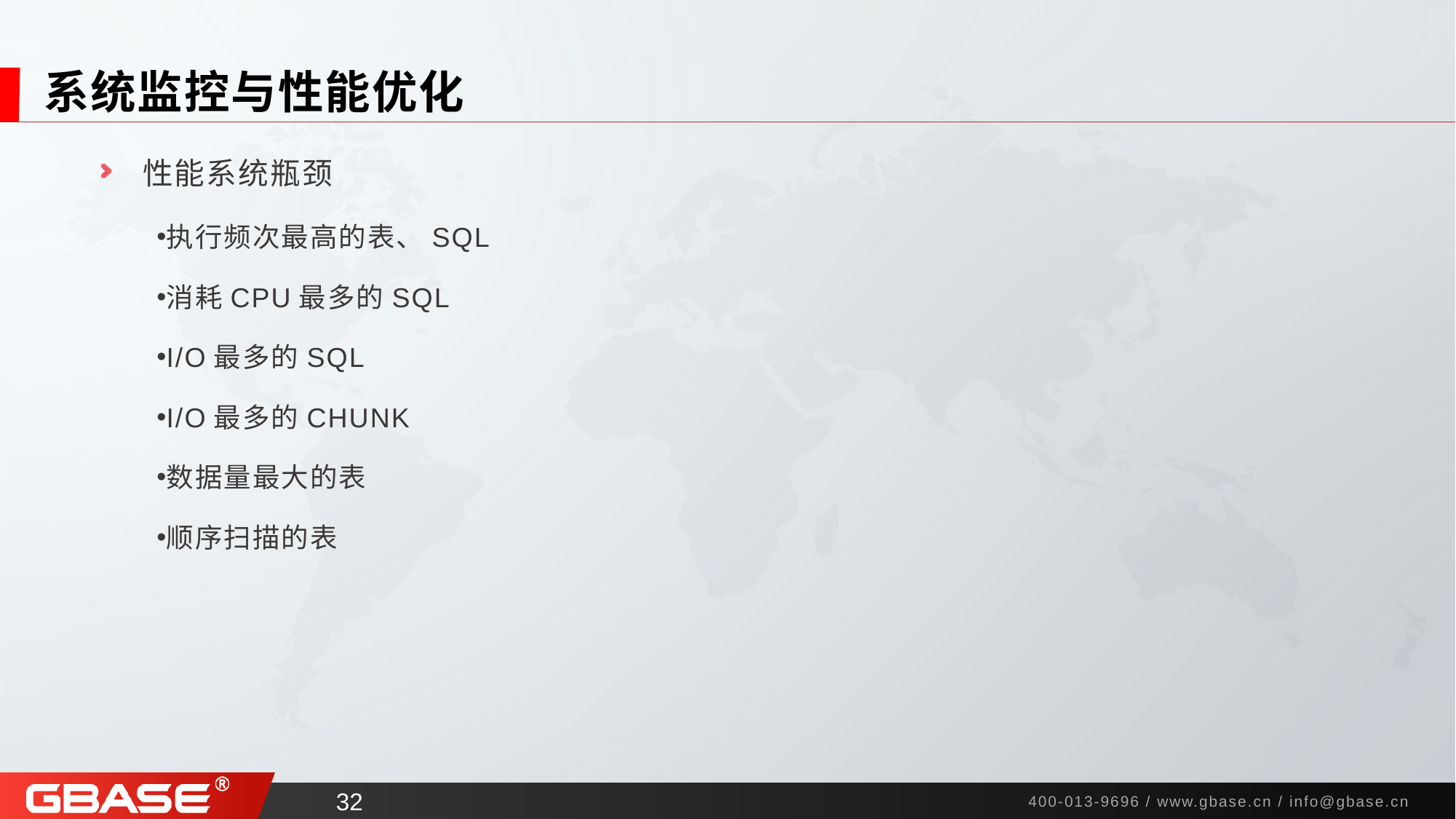

# 系统监控与性能优化
 性能系统瓶颈
执行频次最高的表、SQL
消耗CPU最多的SQL
I/O最多的SQL
I/O最多的CHUNK
数据量最大的表
顺序扫描的表